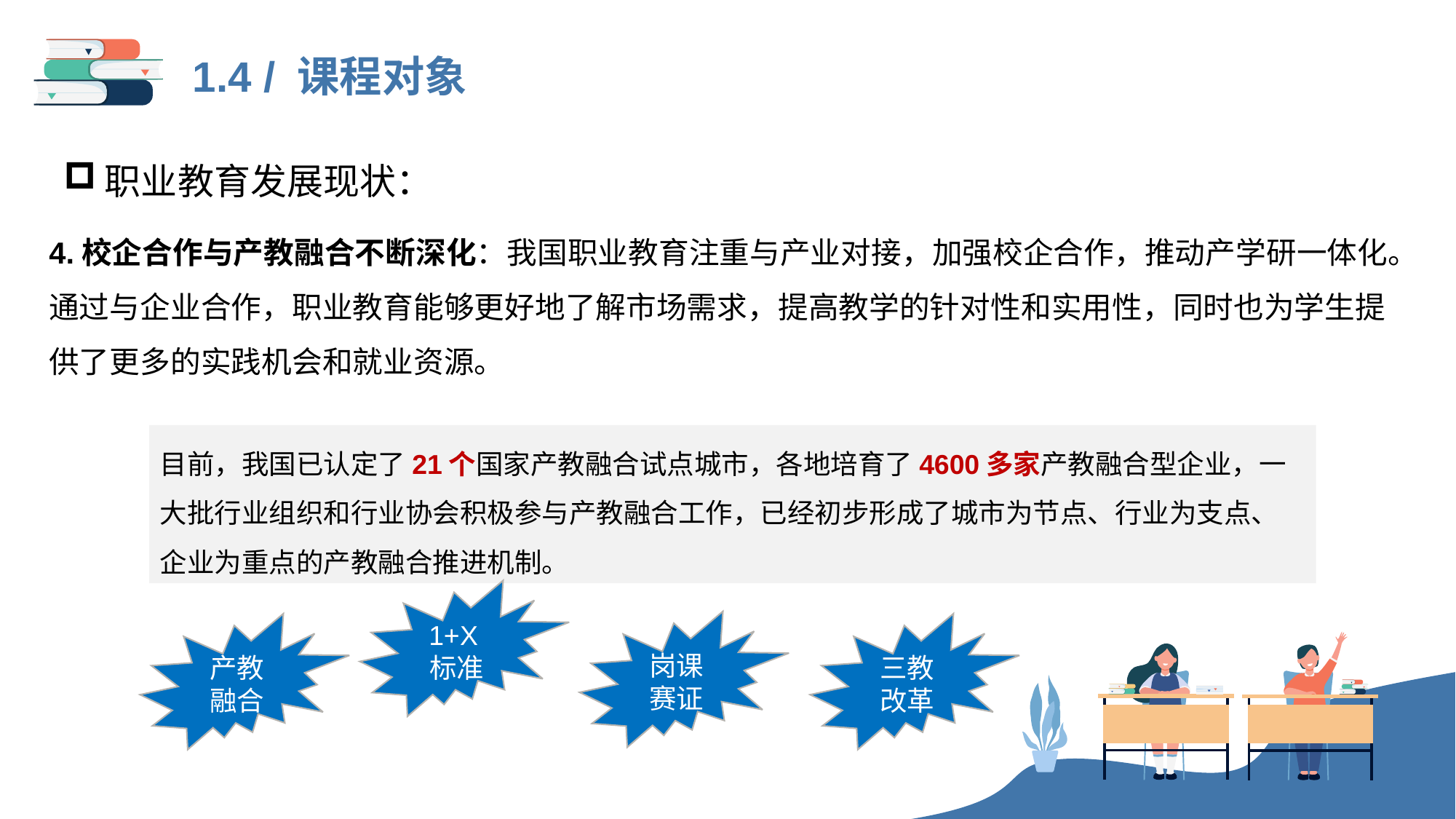

1.4 / 课程对象
职业教育发展现状：
4.校企合作与产教融合不断深化：我国职业教育注重与产业对接，加强校企合作，推动产学研一体化。通过与企业合作，职业教育能够更好地了解市场需求，提高教学的针对性和实用性，同时也为学生提供了更多的实践机会和就业资源。
目前，我国已认定了21个国家产教融合试点城市，各地培育了4600多家产教融合型企业，一大批行业组织和行业协会积极参与产教融合工作，已经初步形成了城市为节点、行业为支点、企业为重点的产教融合推进机制。
1+X标准
岗课赛证
三教改革
产教融合